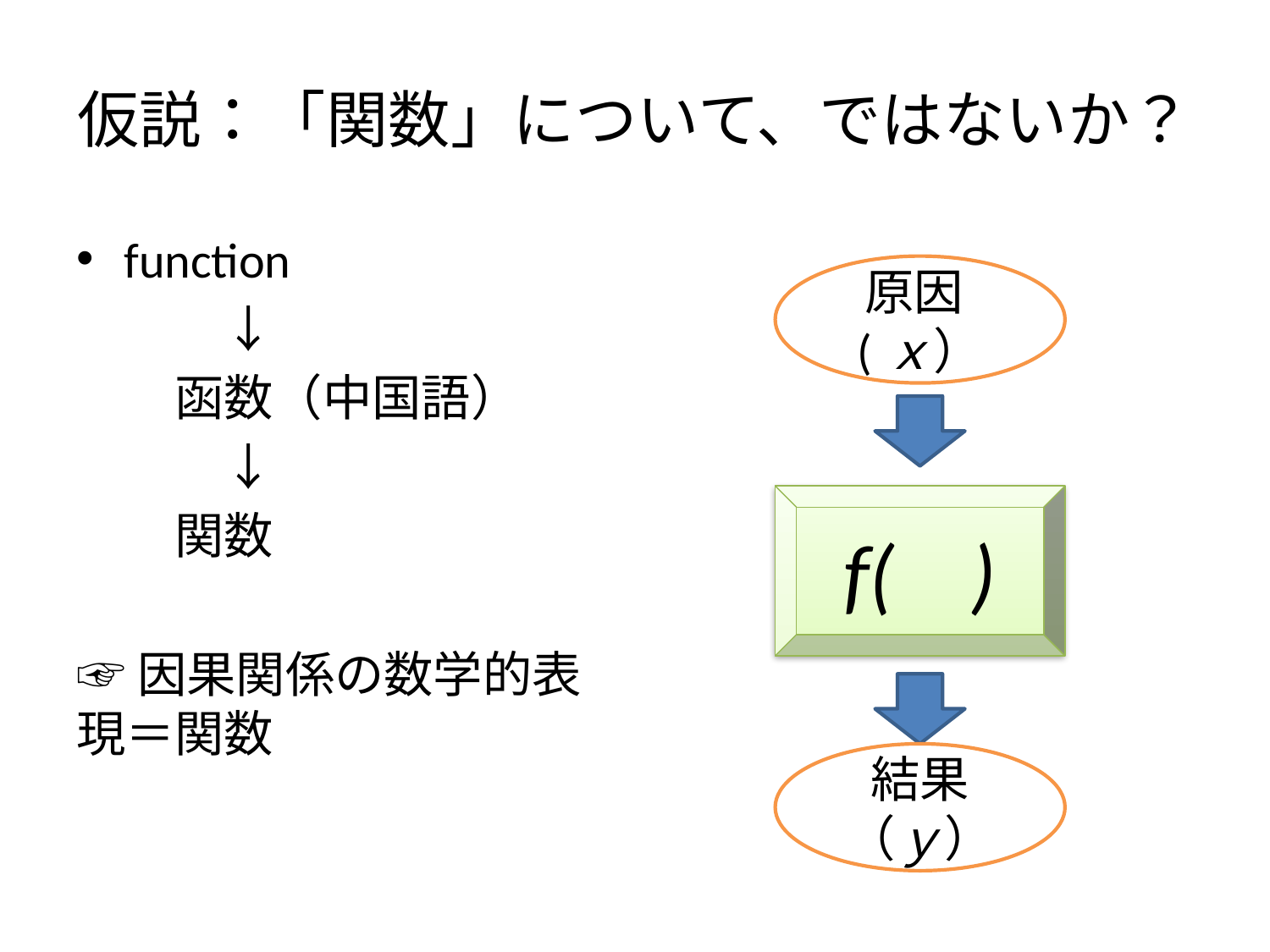

# 仮説：「関数」について、ではないか？
function
　　　↓
　　函数（中国語）
　　　↓
　　関数

☞因果関係の数学的表現＝関数
原因(ｘ）

f(    )

結果（ｙ）